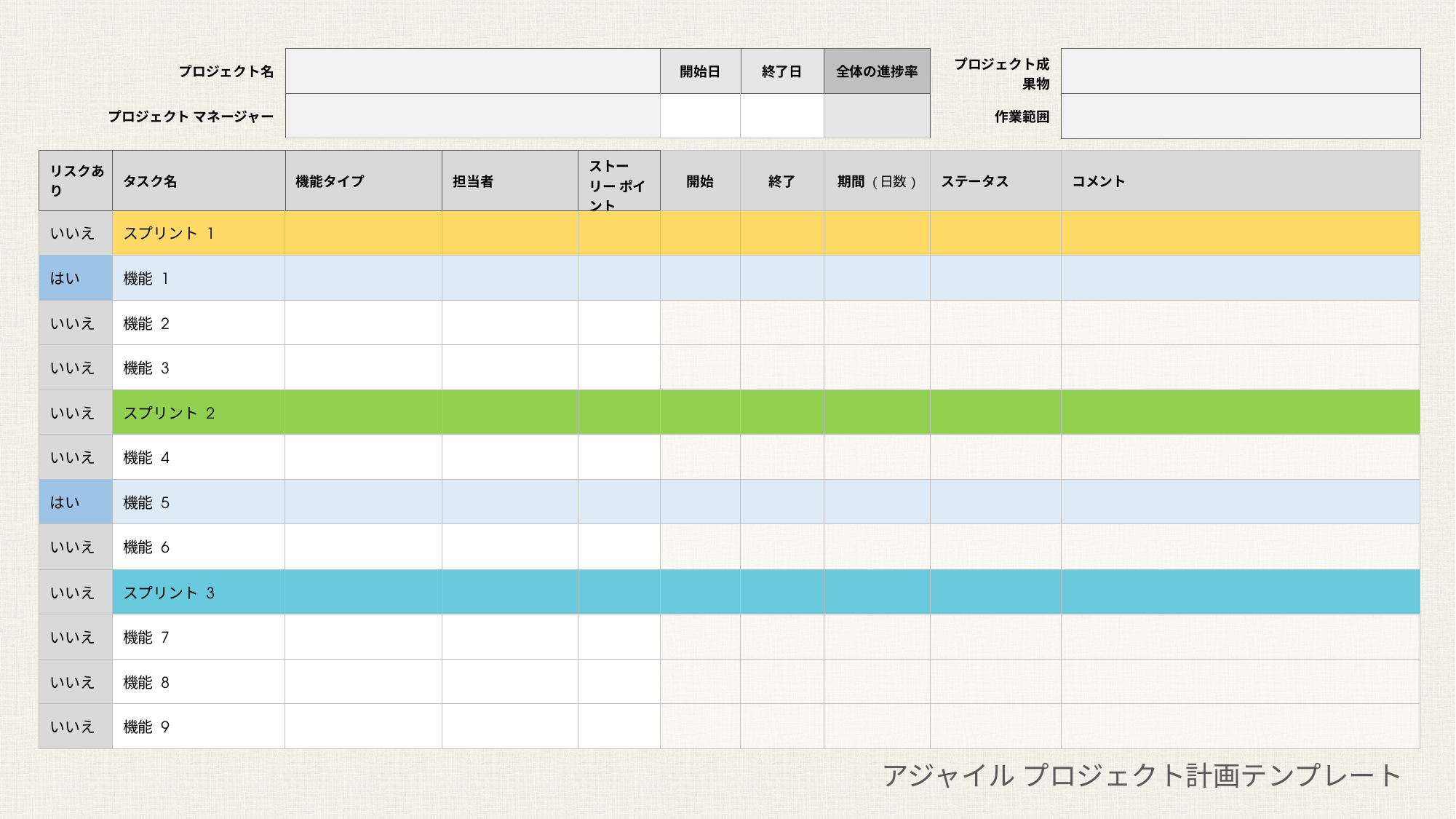

| プロジェクト名 |  | 開始日 | 終了日 | 全体の進捗率 | プロジェクト成果物 |  |
| --- | --- | --- | --- | --- | --- | --- |
| プロジェクト マネージャー |  |  |  |  | 作業範囲 |  |
| リスクあり | タスク名 | 機能タイプ | 担当者 | ストーリー ポイント | 開始 | 終了 | 期間 (日数) | ステータス | コメント |
| --- | --- | --- | --- | --- | --- | --- | --- | --- | --- |
| いいえ | スプリント 1 |  |  |  |  |  |  |  |  |
| はい | 機能 1 |  |  |  |  |  |  |  |  |
| いいえ | 機能 2 |  |  |  |  |  |  |  |  |
| いいえ | 機能 3 |  |  |  |  |  |  |  |  |
| いいえ | スプリント 2 |  |  |  |  |  |  |  |  |
| いいえ | 機能 4 |  |  |  |  |  |  |  |  |
| はい | 機能 5 |  |  |  |  |  |  |  |  |
| いいえ | 機能 6 |  |  |  |  |  |  |  |  |
| いいえ | スプリント 3 |  |  |  |  |  |  |  |  |
| いいえ | 機能 7 |  |  |  |  |  |  |  |  |
| いいえ | 機能 8 |  |  |  |  |  |  |  |  |
| いいえ | 機能 9 |  |  |  |  |  |  |  |  |
アジャイル プロジェクト計画テンプレート